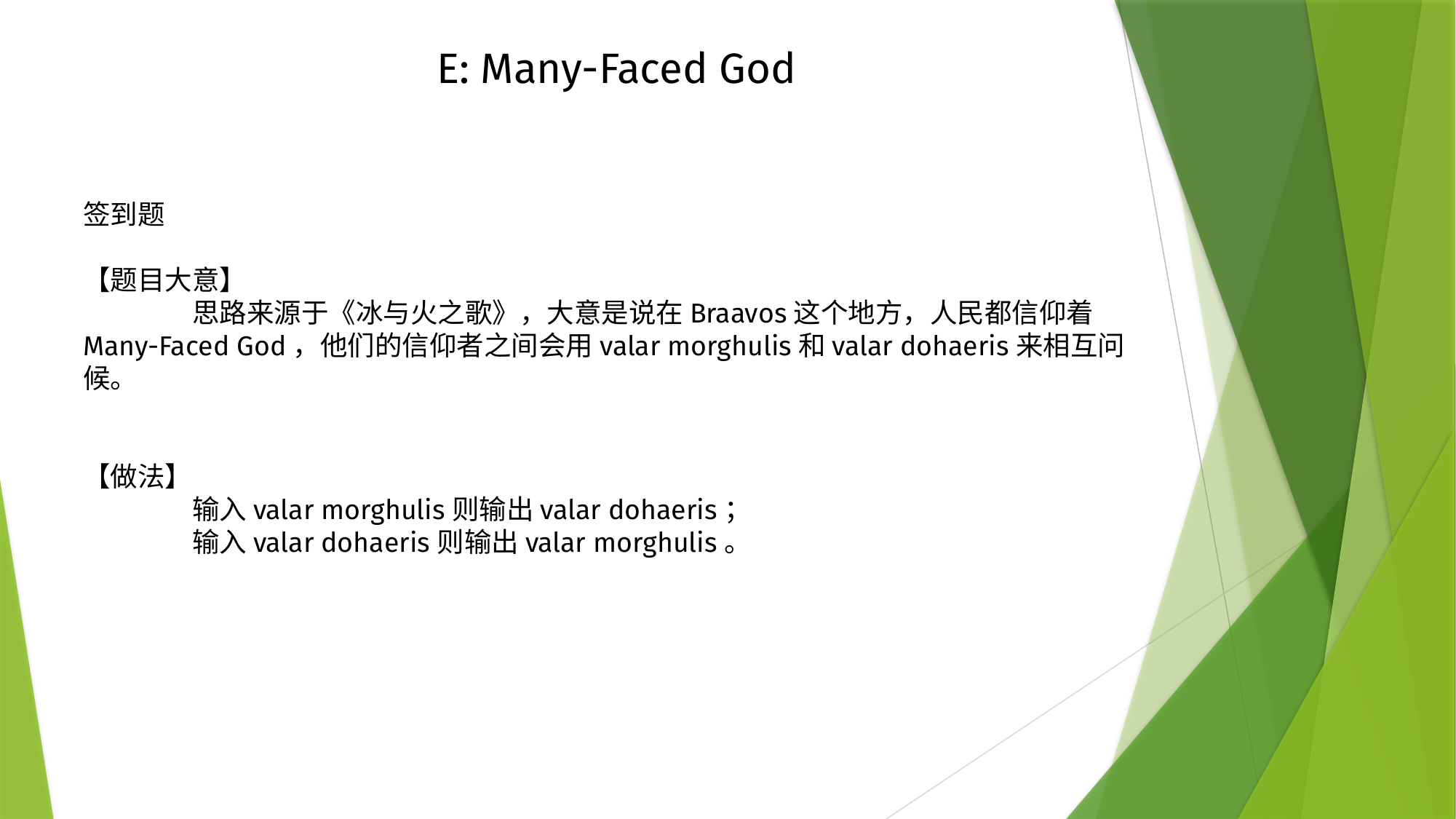

E: Many-Faced God
签到题

【题目大意】
	思路来源于《冰与火之歌》，大意是说在Braavos这个地方，人民都信仰着Many-Faced God，他们的信仰者之间会用valar morghulis和valar dohaeris来相互问候。

【做法】
	输入valar morghulis则输出valar dohaeris；
	输入valar dohaeris则输出valar morghulis。